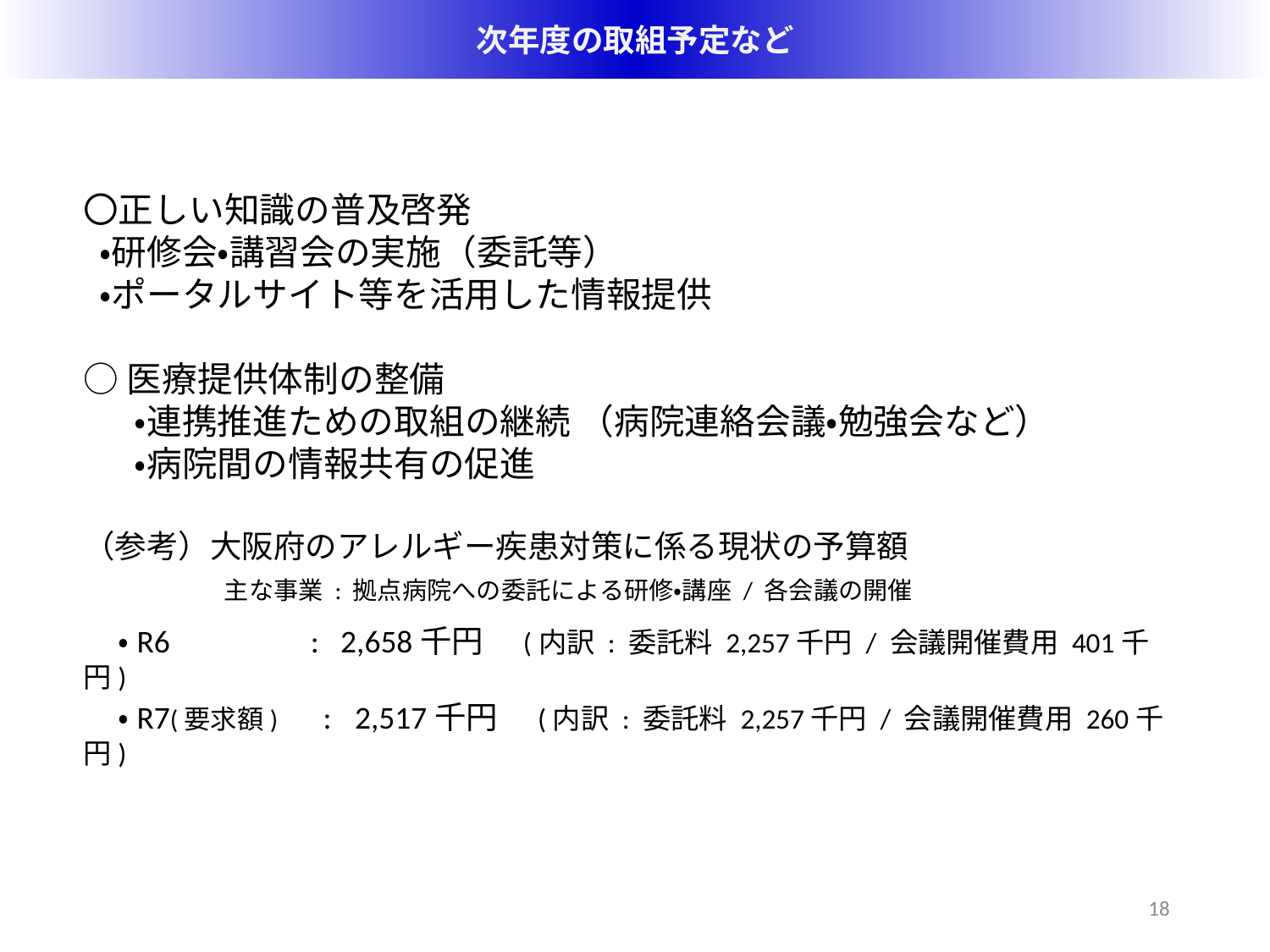

次年度の取組予定など

〇正しい知識の普及啓発
 ・研修会・講習会の実施（委託等）
 ・ポータルサイト等を活用した情報提供

○医療提供体制の整備
 　・連携推進ための取組の継続 （病院連絡会議・勉強会など）
 　・病院間の情報共有の促進

（参考）大阪府のアレルギー疾患対策に係る現状の予算額
　　　　主な事業 : 拠点病院への委託による研修・講座 / 各会議の開催

　・R6　             :   2,658千円　(内訳 : 委託料 2,257千円 / 会議開催費用 401千円)
　・R7(要求額)　 :   2,517千円　(内訳 : 委託料 2,257千円 / 会議開催費用 260千円)

18